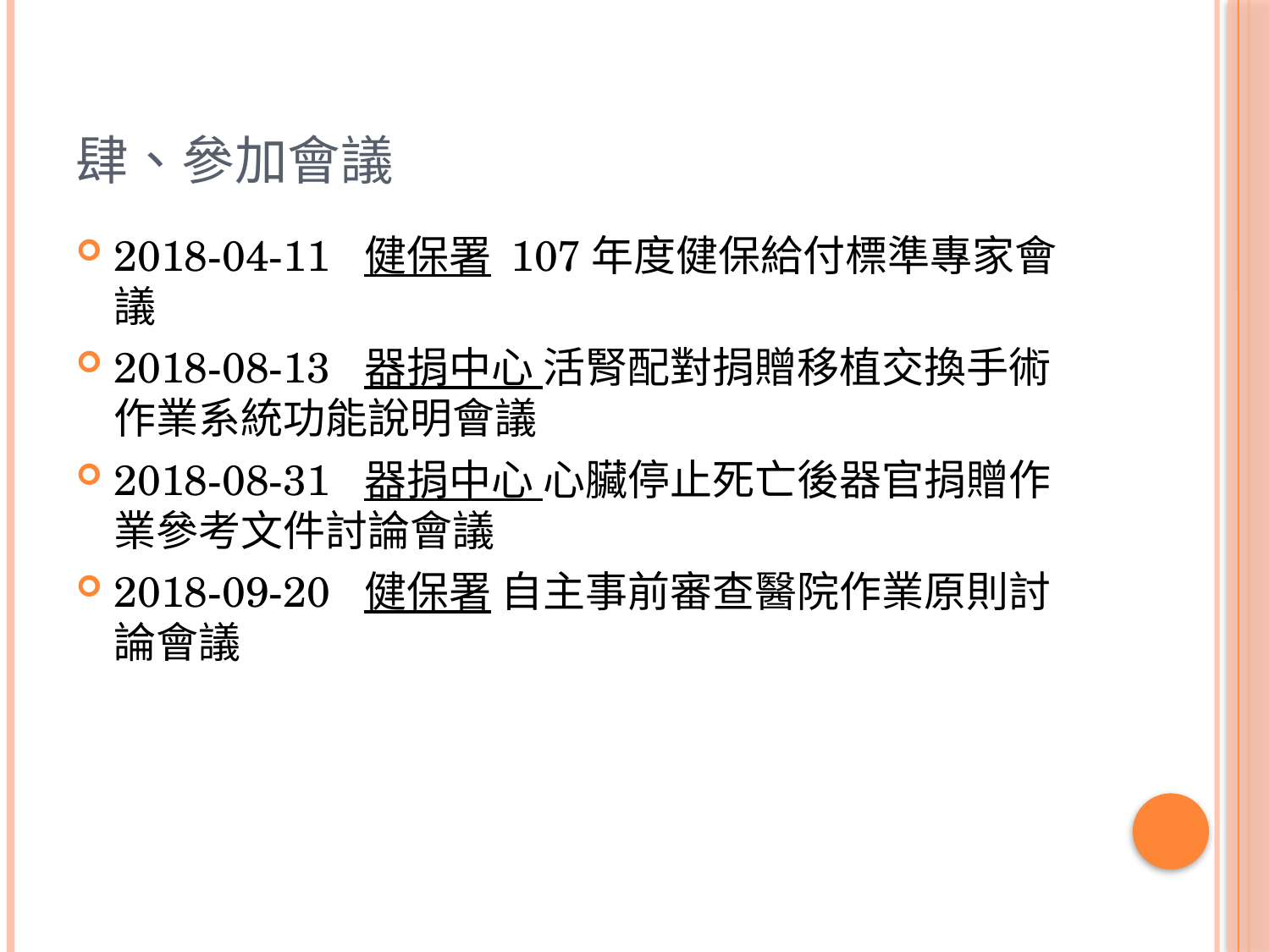

# 肆、參加會議
2018-04-11  健保署 107年度健保給付標準專家會議
2018-08-13  器捐中心 活腎配對捐贈移植交換手術作業系統功能說明會議
2018-08-31  器捐中心 心臟停止死亡後器官捐贈作業參考文件討論會議
2018-09-20  健保署 自主事前審查醫院作業原則討論會議